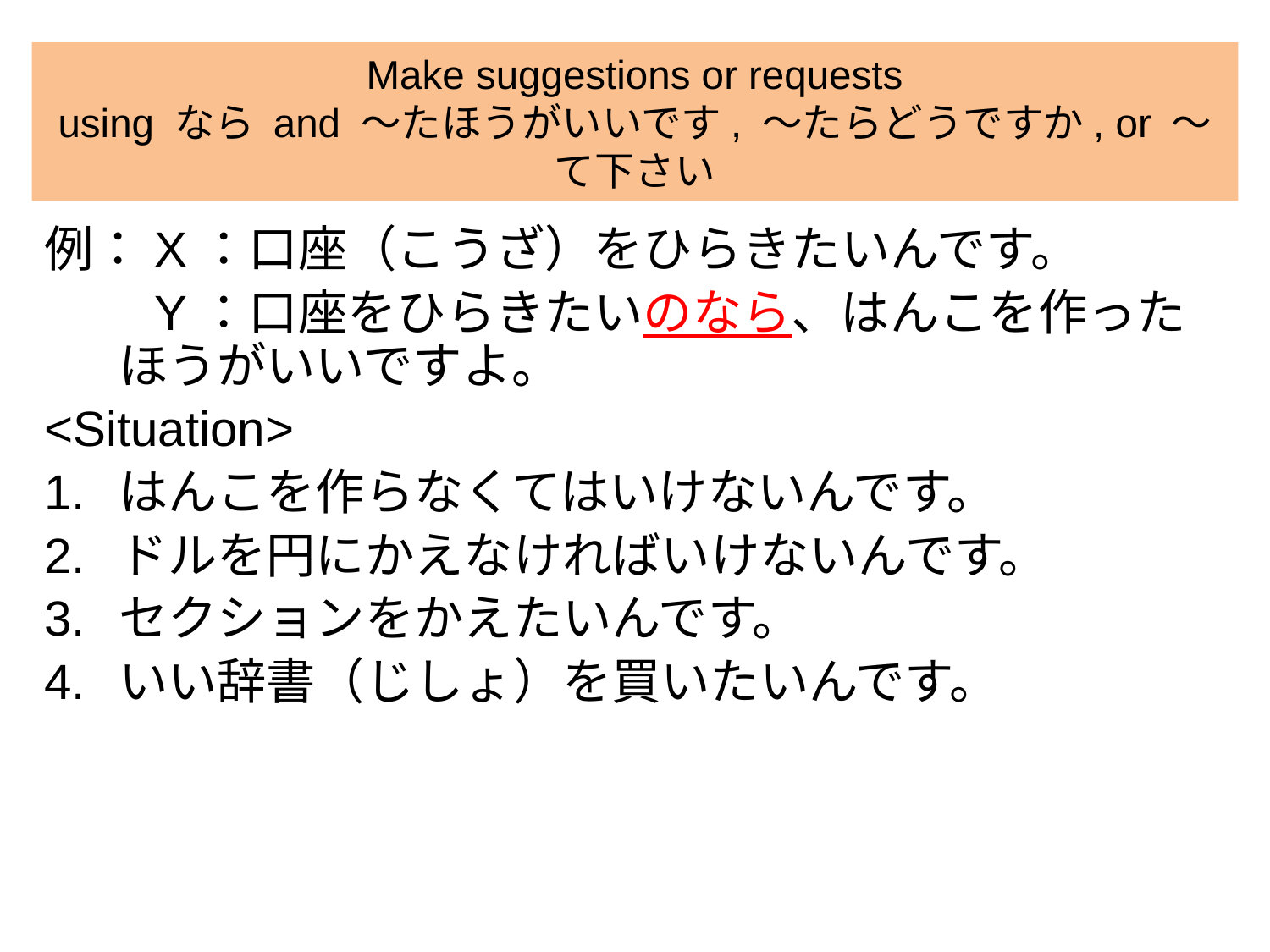

# Make suggestions or requests using なら and 〜たほうがいいです, 〜たらどうですか, or 〜て下さい
例：X：口座（こうざ）をひらきたいんです。
　　Y：口座をひらきたいのなら、はんこを作ったほうがいいですよ。
<Situation>
はんこを作らなくてはいけないんです。
ドルを円にかえなければいけないんです。
セクションをかえたいんです。
いい辞書（じしょ）を買いたいんです。